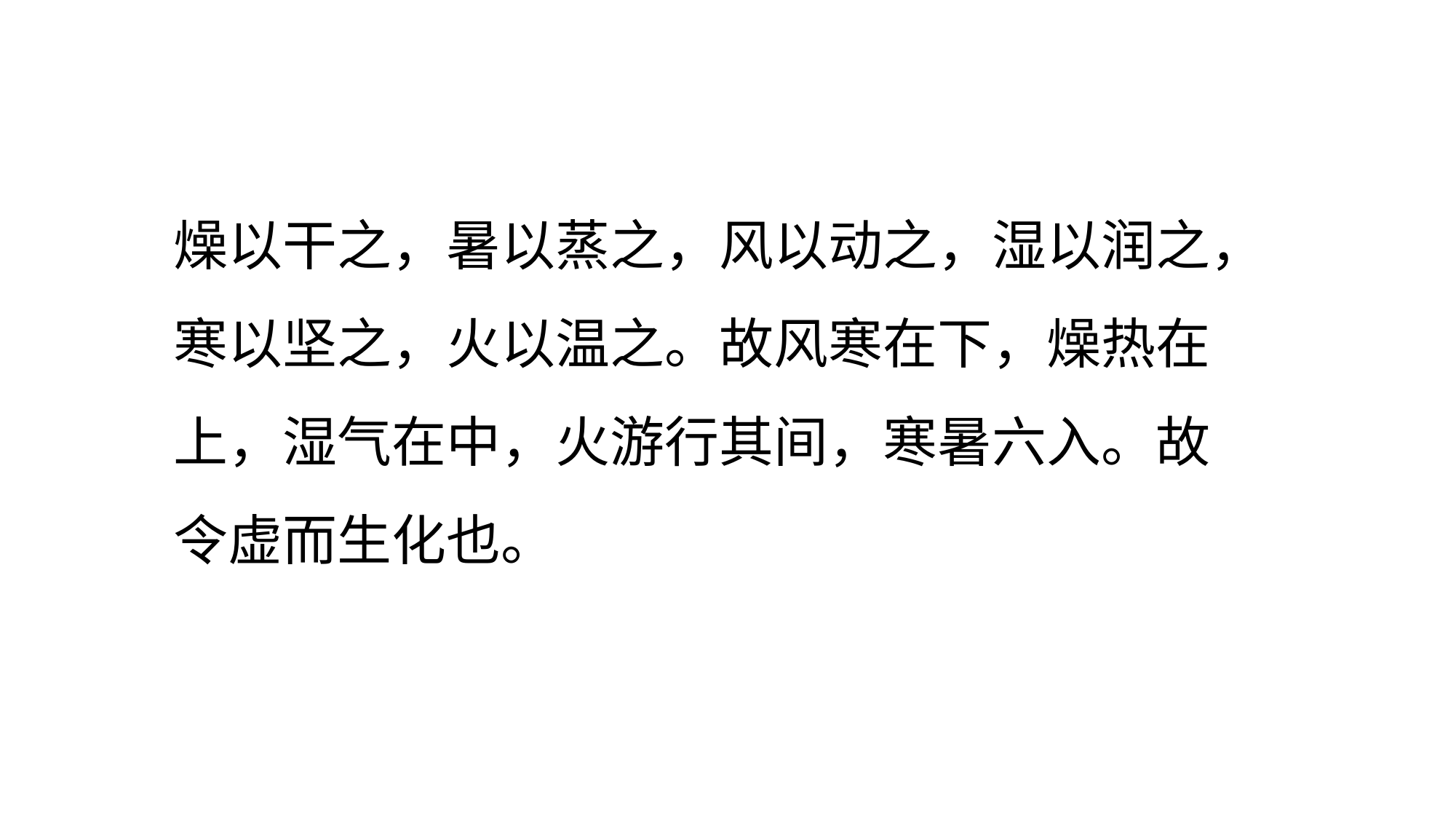

燥以干之，暑以蒸之，风以动之，湿以润之，寒以坚之，火以温之。故风寒在下，燥热在上，湿气在中，火游行其间，寒暑六入。故令虚而生化也。